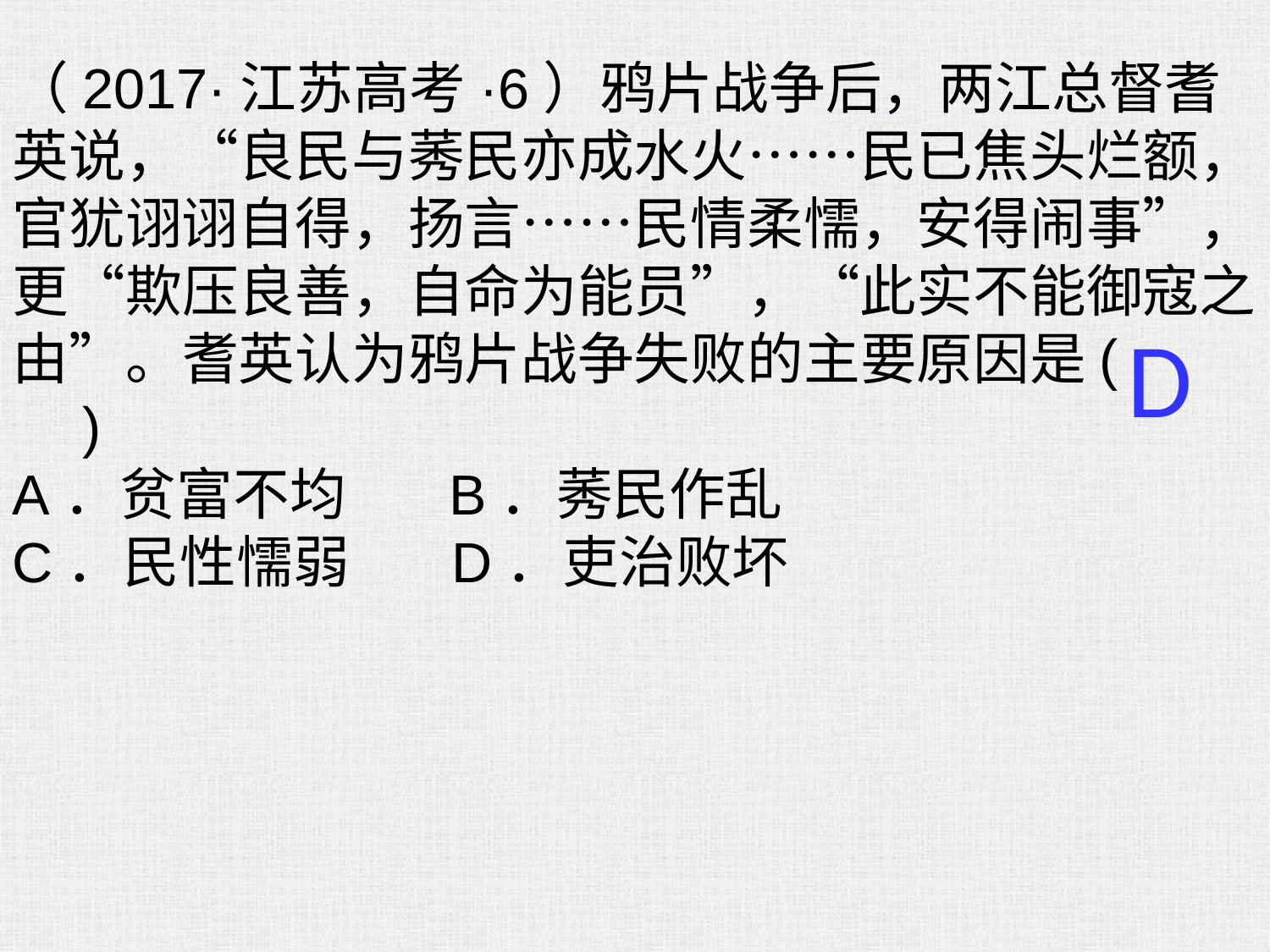

（2017·江苏高考·6）鸦片战争后，两江总督耆英说，“良民与莠民亦成水火……民已焦头烂额，官犹诩诩自得，扬言……民情柔懦，安得闹事”，更“欺压良善，自命为能员”，“此实不能御寇之由”。耆英认为鸦片战争失败的主要原因是(　　)
A．贫富不均       B．莠民作乱
C．民性懦弱       D．吏治败坏

D